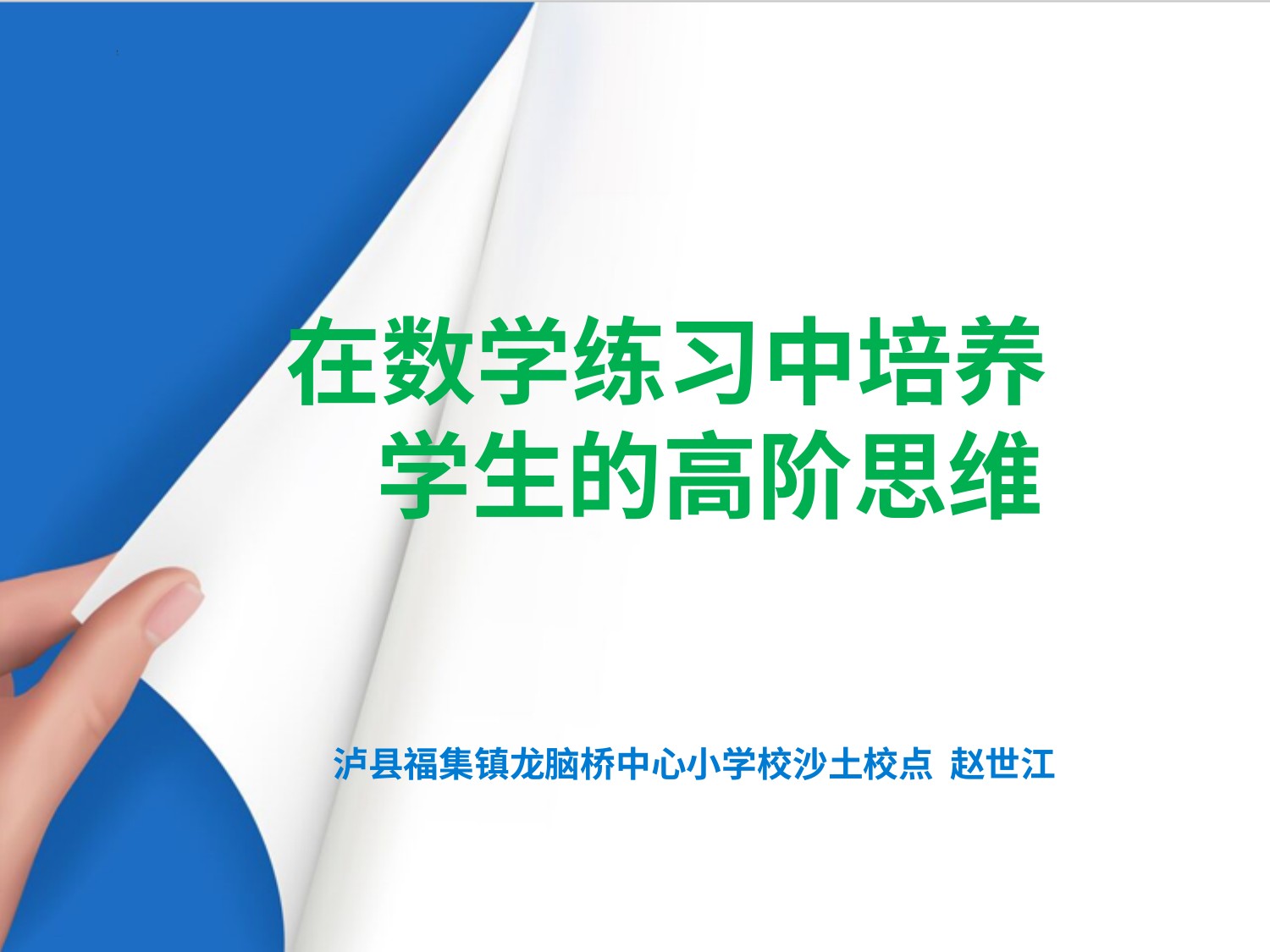

在数学练习中培养     学生的高阶思维
泸县福集镇龙脑桥中心小学校沙土校点  赵世江